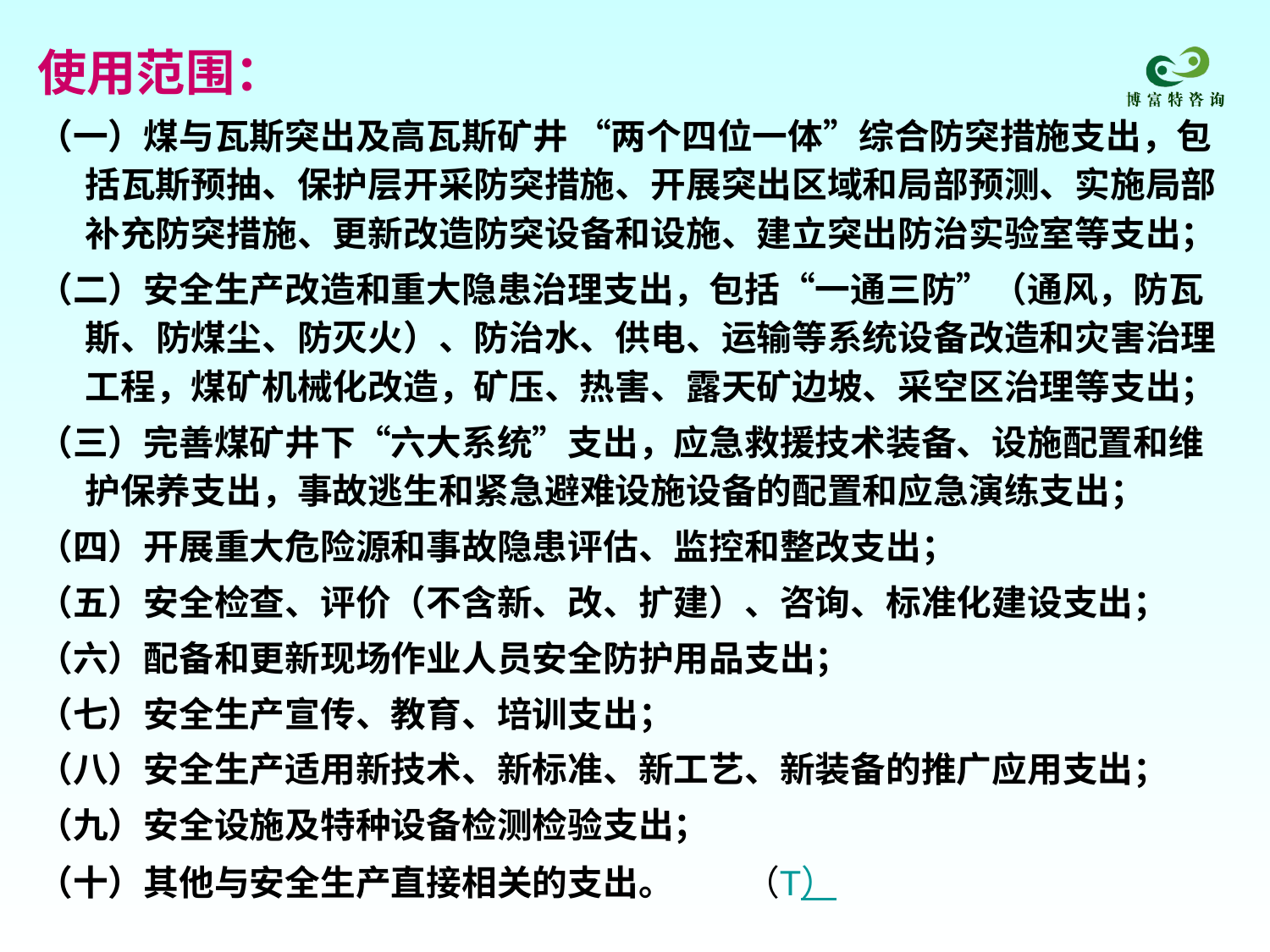

使用范围：
（一）煤与瓦斯突出及高瓦斯矿井 “两个四位一体”综合防突措施支出，包括瓦斯预抽、保护层开采防突措施、开展突出区域和局部预测、实施局部补充防突措施、更新改造防突设备和设施、建立突出防治实验室等支出；
（二）安全生产改造和重大隐患治理支出，包括“一通三防”（通风，防瓦斯、防煤尘、防灭火）、防治水、供电、运输等系统设备改造和灾害治理工程，煤矿机械化改造，矿压、热害、露天矿边坡、采空区治理等支出；
（三）完善煤矿井下“六大系统”支出，应急救援技术装备、设施配置和维护保养支出，事故逃生和紧急避难设施设备的配置和应急演练支出；
（四）开展重大危险源和事故隐患评估、监控和整改支出；
（五）安全检查、评价（不含新、改、扩建）、咨询、标准化建设支出；
（六）配备和更新现场作业人员安全防护用品支出；
（七）安全生产宣传、教育、培训支出；
（八）安全生产适用新技术、新标准、新工艺、新装备的推广应用支出；
（九）安全设施及特种设备检测检验支出；
（十）其他与安全生产直接相关的支出。         （T）